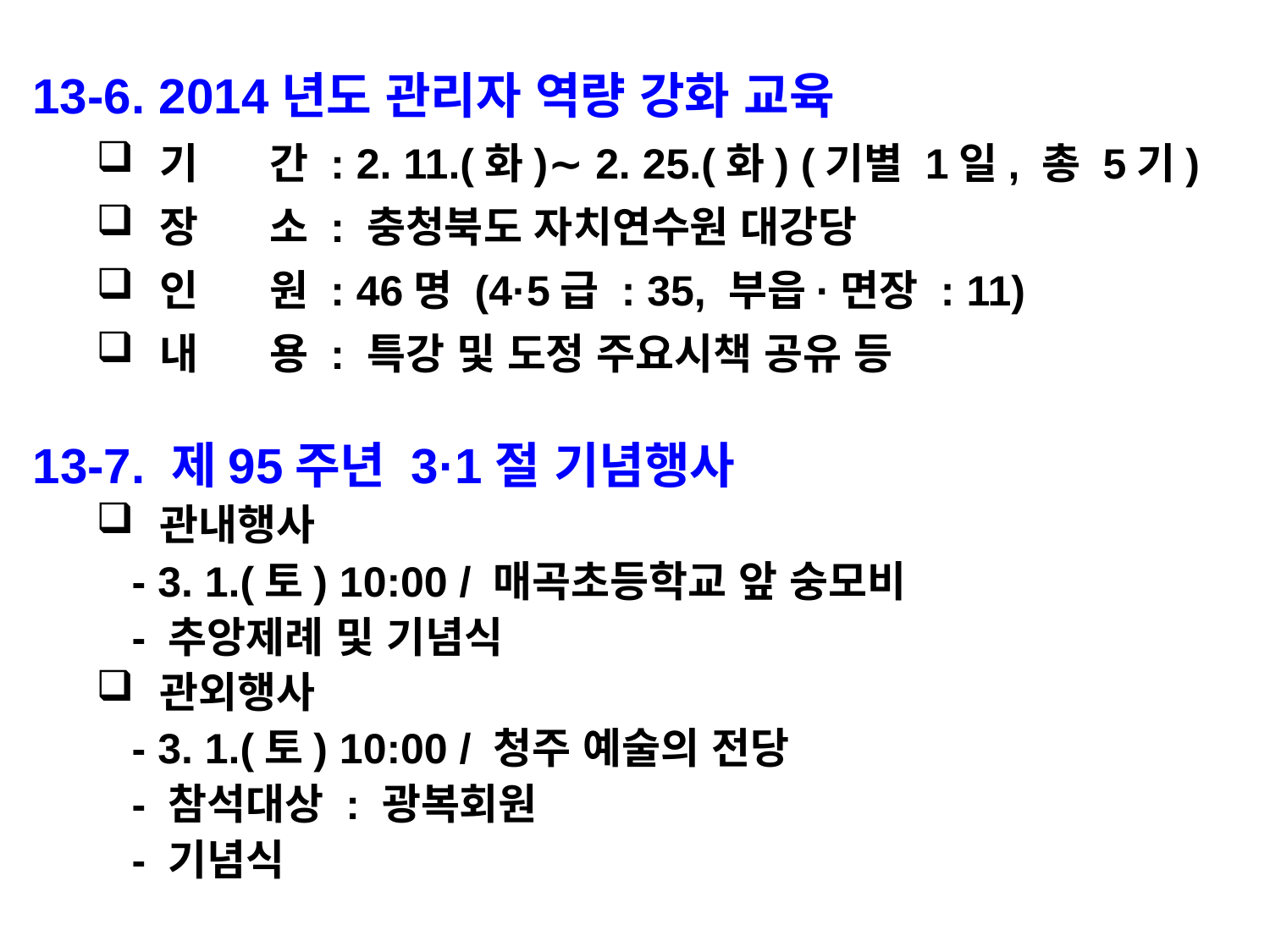

13-6. 2014년도 관리자 역량 강화 교육
기      간 : 2. 11.(화)∼ 2. 25.(화) (기별 1일, 총 5기)
장      소 : 충청북도 자치연수원 대강당
인      원 : 46명 (4·5급 : 35, 부읍·면장 : 11)
내      용 : 특강 및 도정 주요시책 공유 등
13-7. 제95주년 3·1절 기념행사
관내행사
   - 3. 1.(토) 10:00 / 매곡초등학교 앞 숭모비
   - 추앙제례 및 기념식
관외행사
   - 3. 1.(토) 10:00 / 청주 예술의 전당
   - 참석대상 : 광복회원
   - 기념식